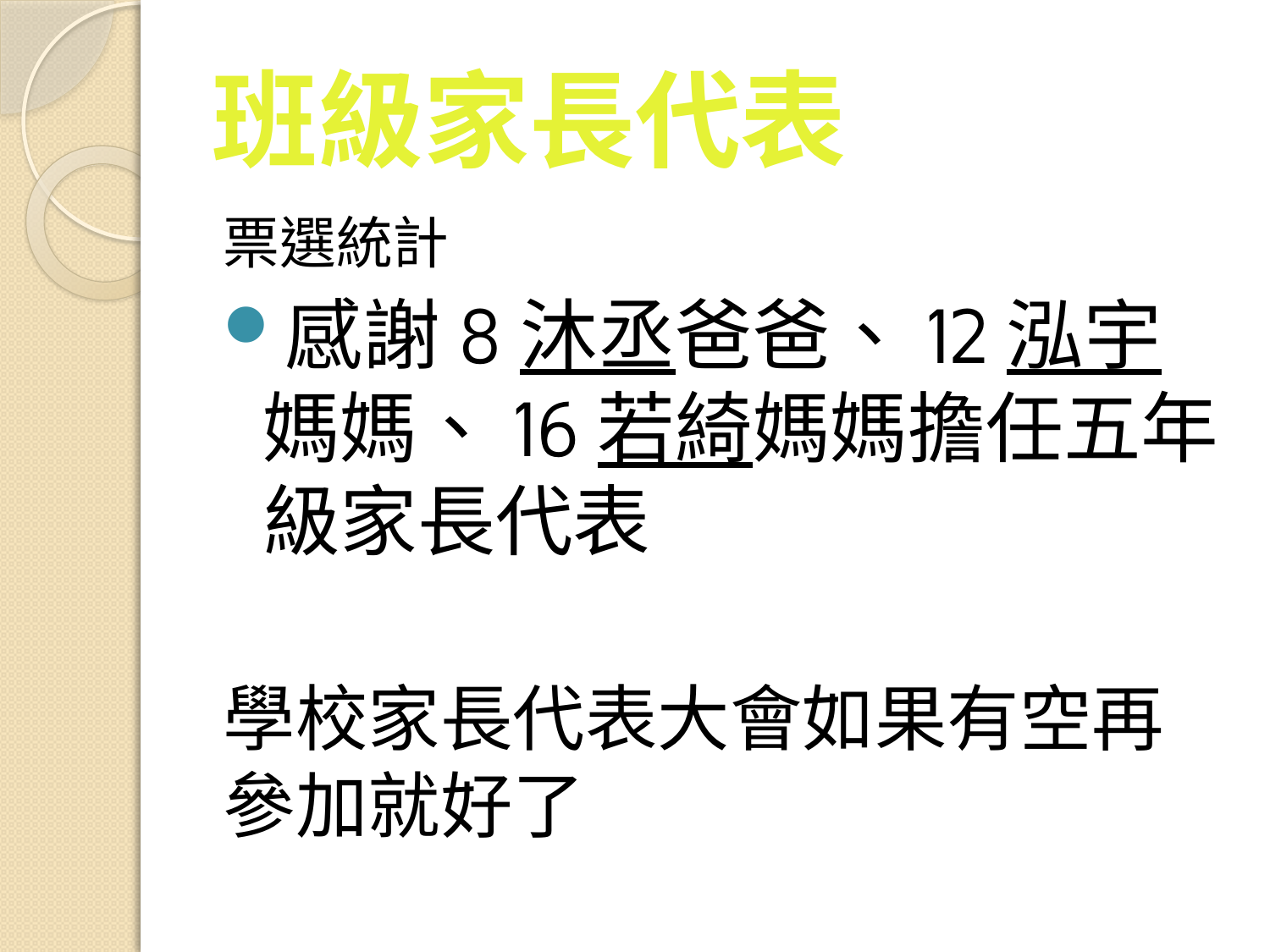

# 班級家長代表
票選統計
感謝8沐丞爸爸、12泓宇媽媽、16若綺媽媽擔任五年級家長代表

學校家長代表大會如果有空再參加就好了